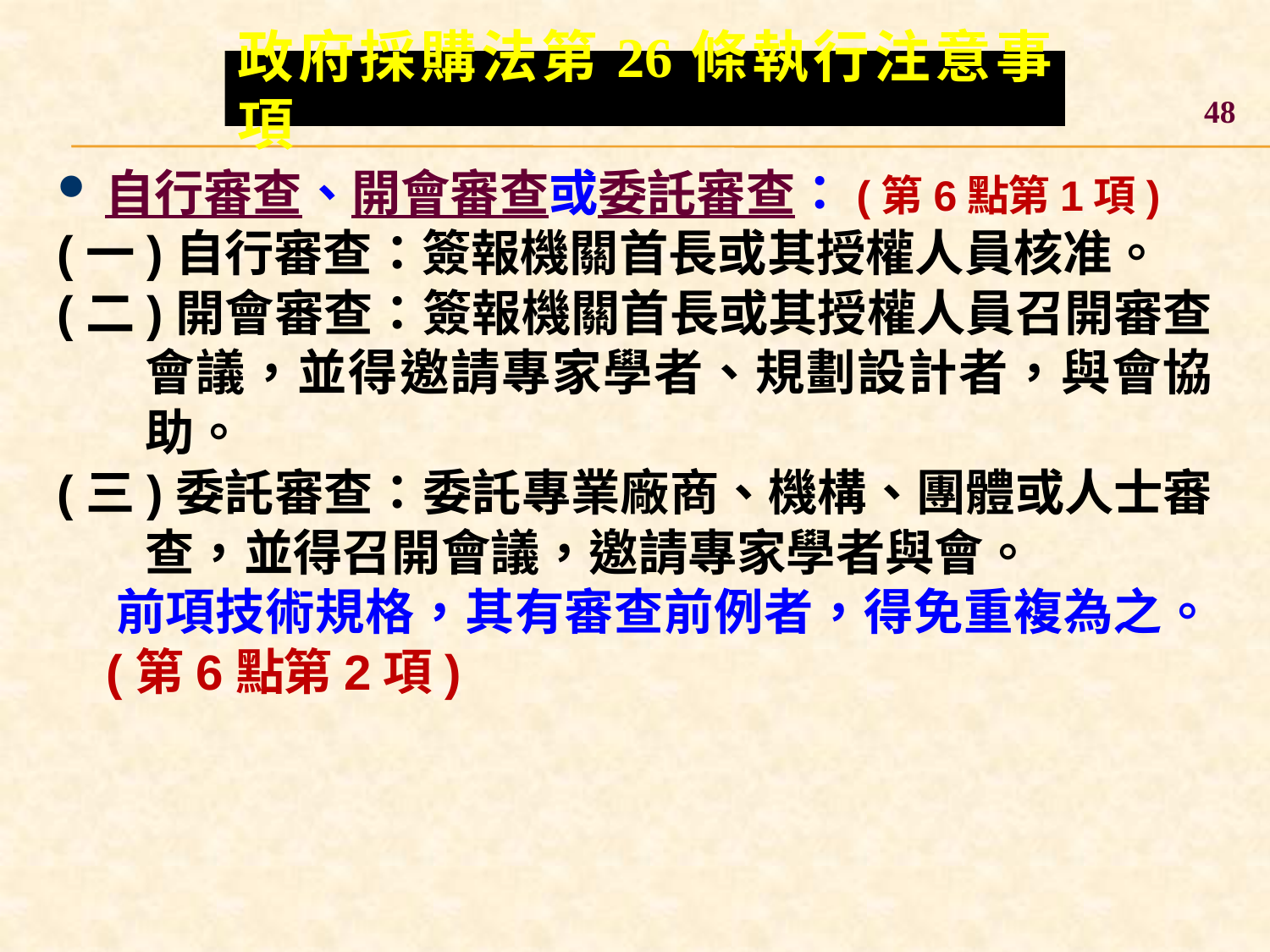

政府採購法第26條執行注意事項
48
自行審查、開會審查或委託審查：(第6點第1項)
(一)自行審查：簽報機關首長或其授權人員核准。
(二)開會審查：簽報機關首長或其授權人員召開審查會議，並得邀請專家學者、規劃設計者，與會協助。
(三)委託審查：委託專業廠商、機構、團體或人士審查，並得召開會議，邀請專家學者與會。
    前項技術規格，其有審查前例者，得免重複為之。 (第6點第2項)